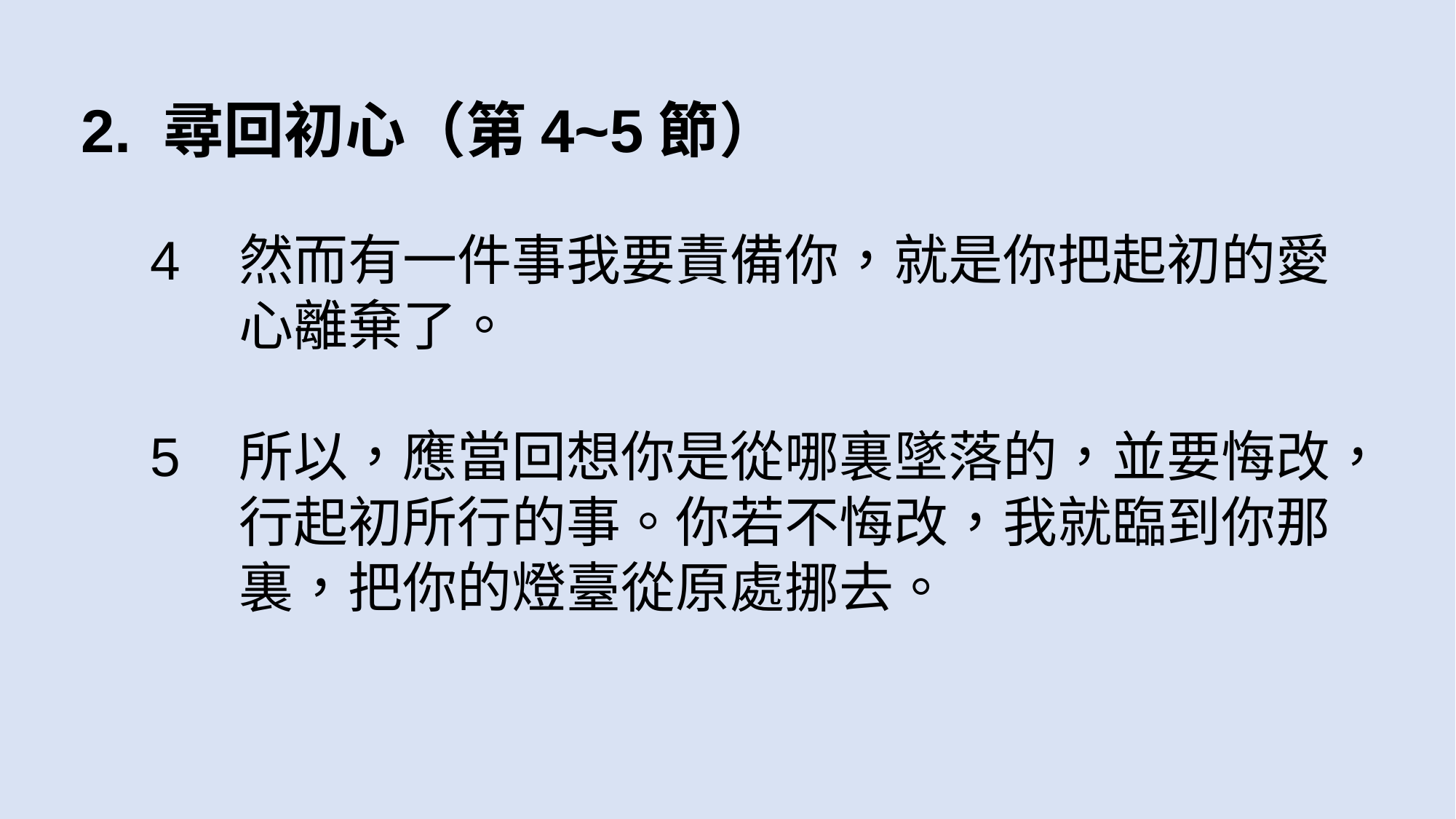

2. 尋回初心（第4~5節）
然而有一件事我要責備你，就是你把起初的愛心離棄了。

所以，應當回想你是從哪裏墜落的，並要悔改，行起初所行的事。你若不悔改，我就臨到你那裏，把你的燈臺從原處挪去。